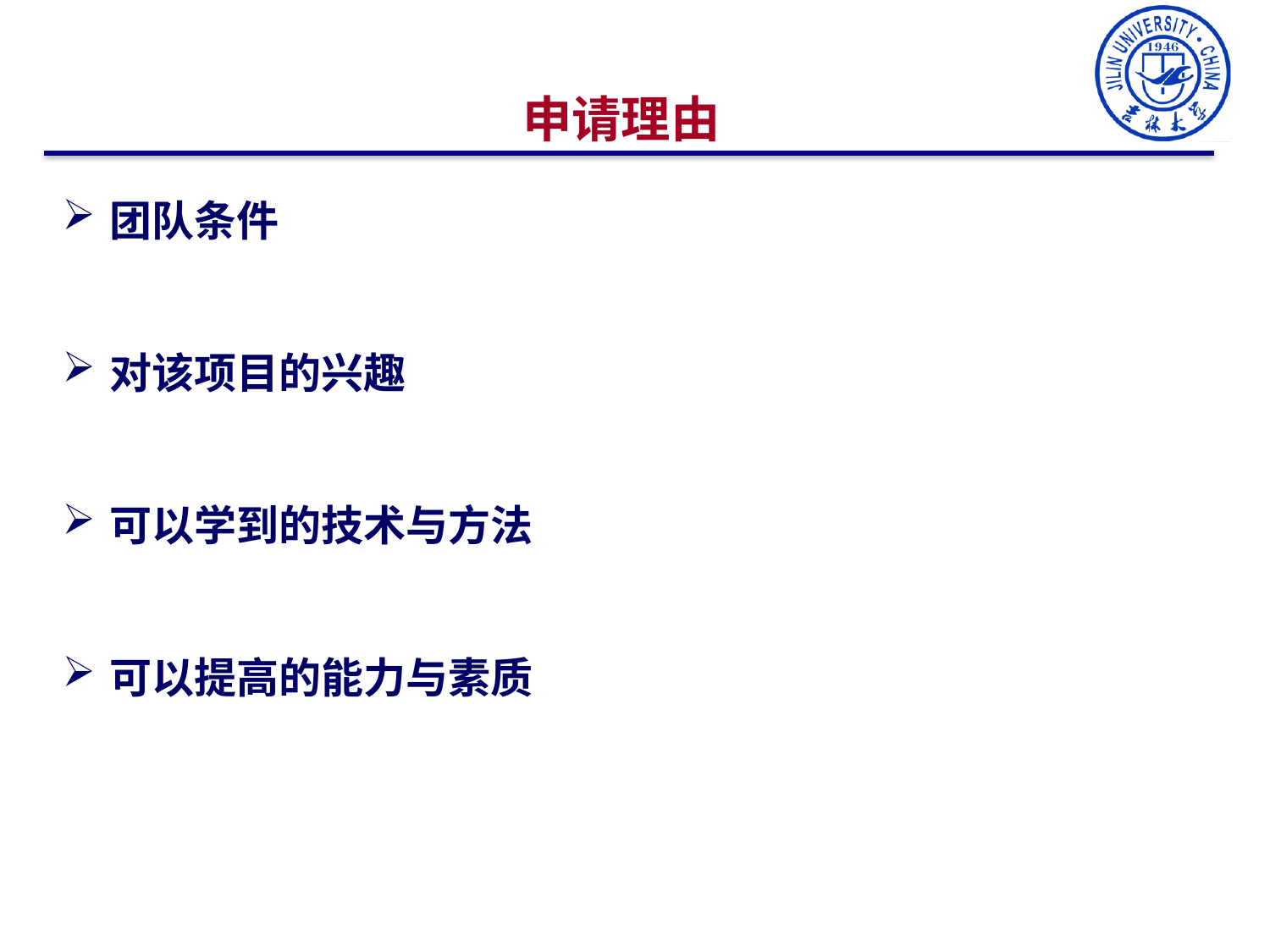

申请理由
团队条件

对该项目的兴趣

可以学到的技术与方法

可以提高的能力与素质